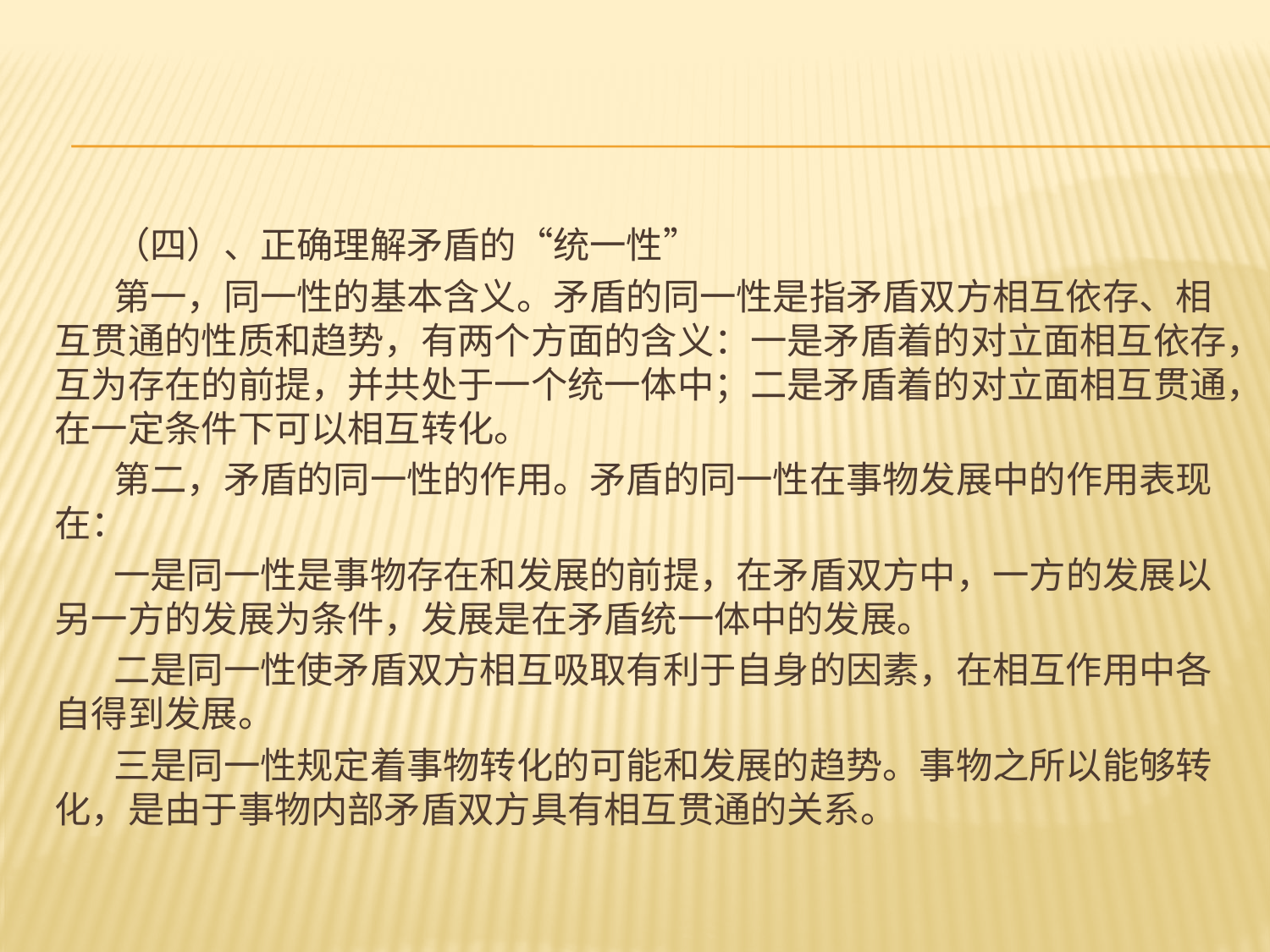

#
（四）、正确理解矛盾的“统一性”
第一，同一性的基本含义。矛盾的同一性是指矛盾双方相互依存、相互贯通的性质和趋势，有两个方面的含义：一是矛盾着的对立面相互依存，互为存在的前提，并共处于一个统一体中；二是矛盾着的对立面相互贯通，在一定条件下可以相互转化。
第二，矛盾的同一性的作用。矛盾的同一性在事物发展中的作用表现在：
一是同一性是事物存在和发展的前提，在矛盾双方中，一方的发展以另一方的发展为条件，发展是在矛盾统一体中的发展。
二是同一性使矛盾双方相互吸取有利于自身的因素，在相互作用中各自得到发展。
三是同一性规定着事物转化的可能和发展的趋势。事物之所以能够转化，是由于事物内部矛盾双方具有相互贯通的关系。